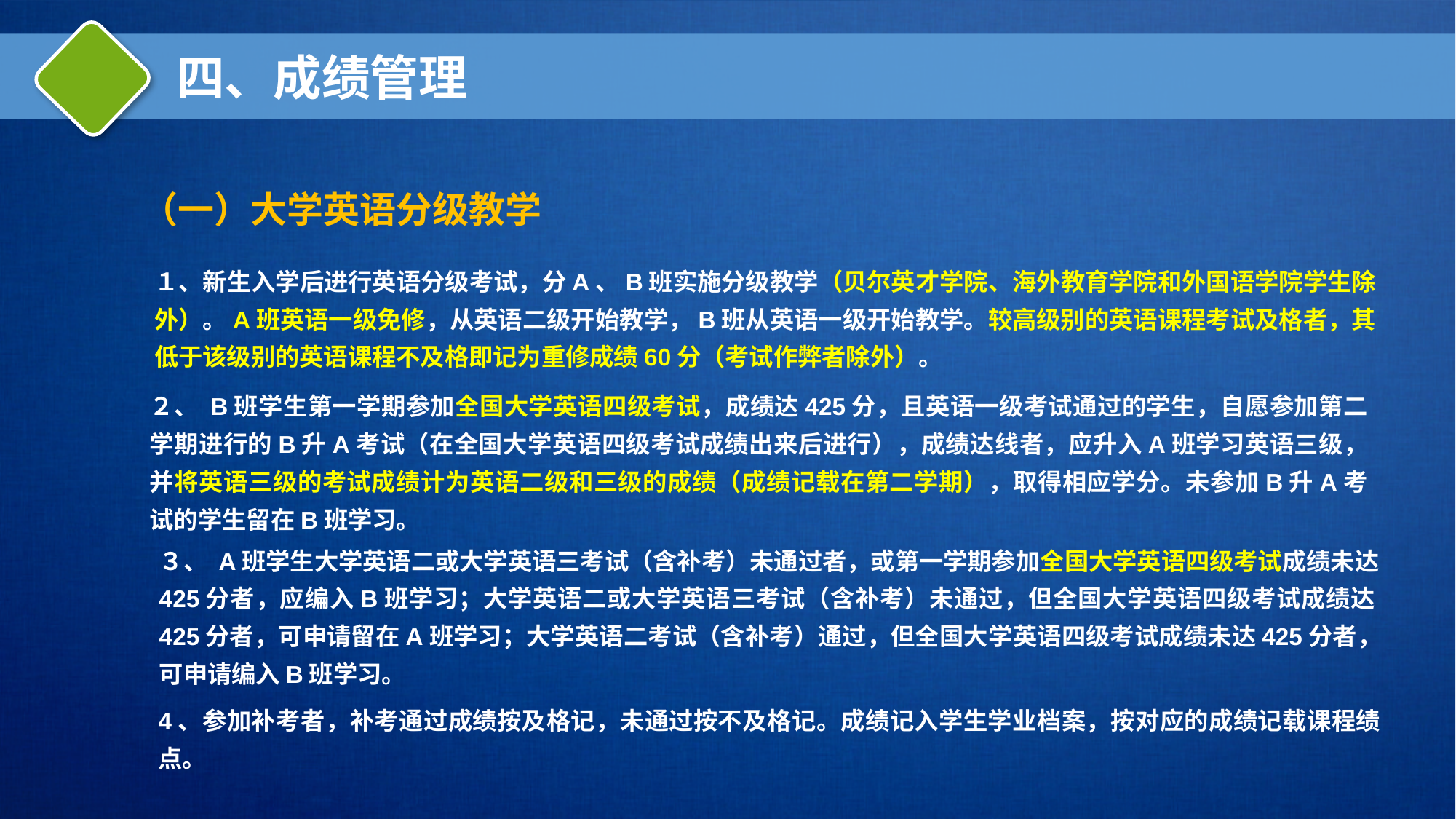

四、成绩管理
（一）大学英语分级教学
１、新生入学后进行英语分级考试，分A、B班实施分级教学（贝尔英才学院、海外教育学院和外国语学院学生除外）。A班英语一级免修，从英语二级开始教学，B班从英语一级开始教学。较高级别的英语课程考试及格者，其低于该级别的英语课程不及格即记为重修成绩60分（考试作弊者除外）。
２、 B班学生第一学期参加全国大学英语四级考试，成绩达425分，且英语一级考试通过的学生，自愿参加第二学期进行的B升A考试（在全国大学英语四级考试成绩出来后进行），成绩达线者，应升入A班学习英语三级，并将英语三级的考试成绩计为英语二级和三级的成绩（成绩记载在第二学期），取得相应学分。未参加B升A考试的学生留在B班学习。
３、 A班学生大学英语二或大学英语三考试（含补考）未通过者，或第一学期参加全国大学英语四级考试成绩未达425分者，应编入B班学习；大学英语二或大学英语三考试（含补考）未通过，但全国大学英语四级考试成绩达425分者，可申请留在A班学习；大学英语二考试（含补考）通过，但全国大学英语四级考试成绩未达425分者，可申请编入B班学习。
4、参加补考者，补考通过成绩按及格记，未通过按不及格记。成绩记入学生学业档案，按对应的成绩记载课程绩点。